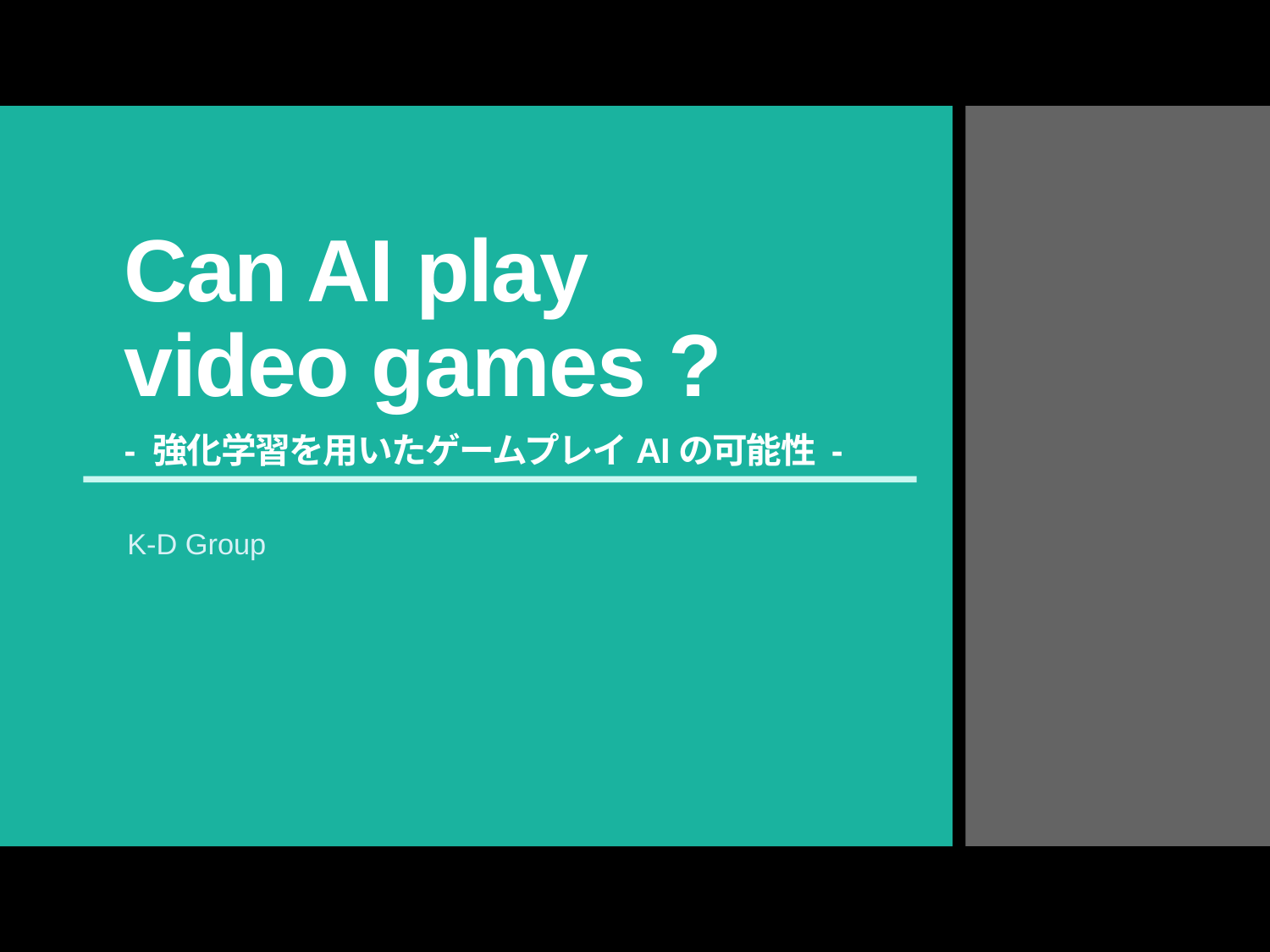

# Can AI play video games ? - 強化学習を用いたゲームプレイAIの可能性 -

K-D Group